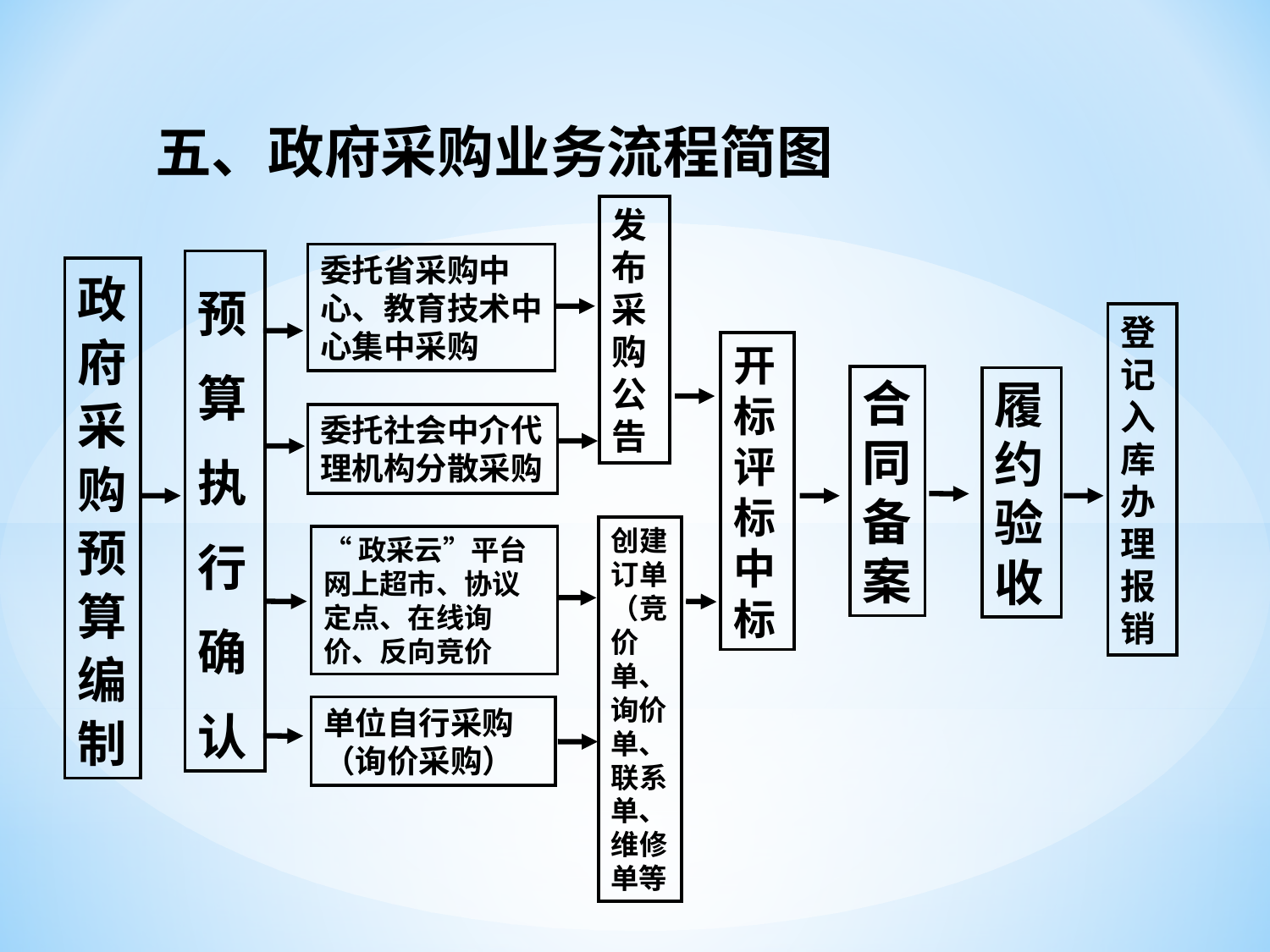

五、政府采购业务流程简图

发布采购公告
委托省采购中心、教育技术中心集中采购
预算执行确认
政府采购预算编制
登记入库办理报销

开标评标中标
合同备案
履约验收

委托社会中介代理机构分散采购

创建订单（竞价单、询价单、联系单、维修单等
“政采云”平台网上超市、协议定点、在线询价、反向竞价

单位自行采购（询价采购）